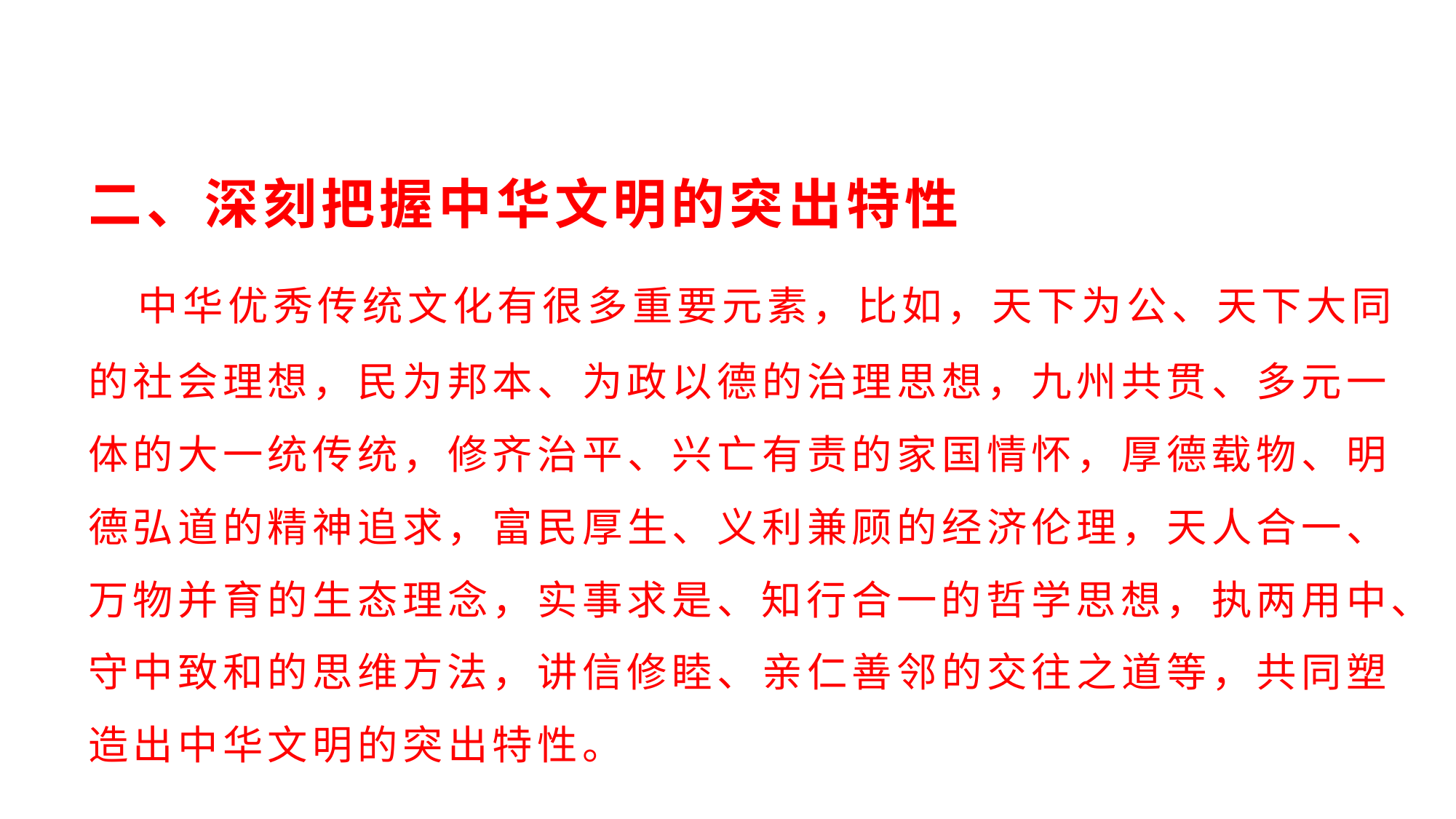

# 二、深刻把握中华文明的突出特性 中华优秀传统文化有很多重要元素，比如，天下为公、天下大同的社会理想，民为邦本、为政以德的治理思想，九州共贯、多元一体的大一统传统，修齐治平、兴亡有责的家国情怀，厚德载物、明德弘道的精神追求，富民厚生、义利兼顾的经济伦理，天人合一、万物并育的生态理念，实事求是、知行合一的哲学思想，执两用中、守中致和的思维方法，讲信修睦、亲仁善邻的交往之道等，共同塑造出中华文明的突出特性。